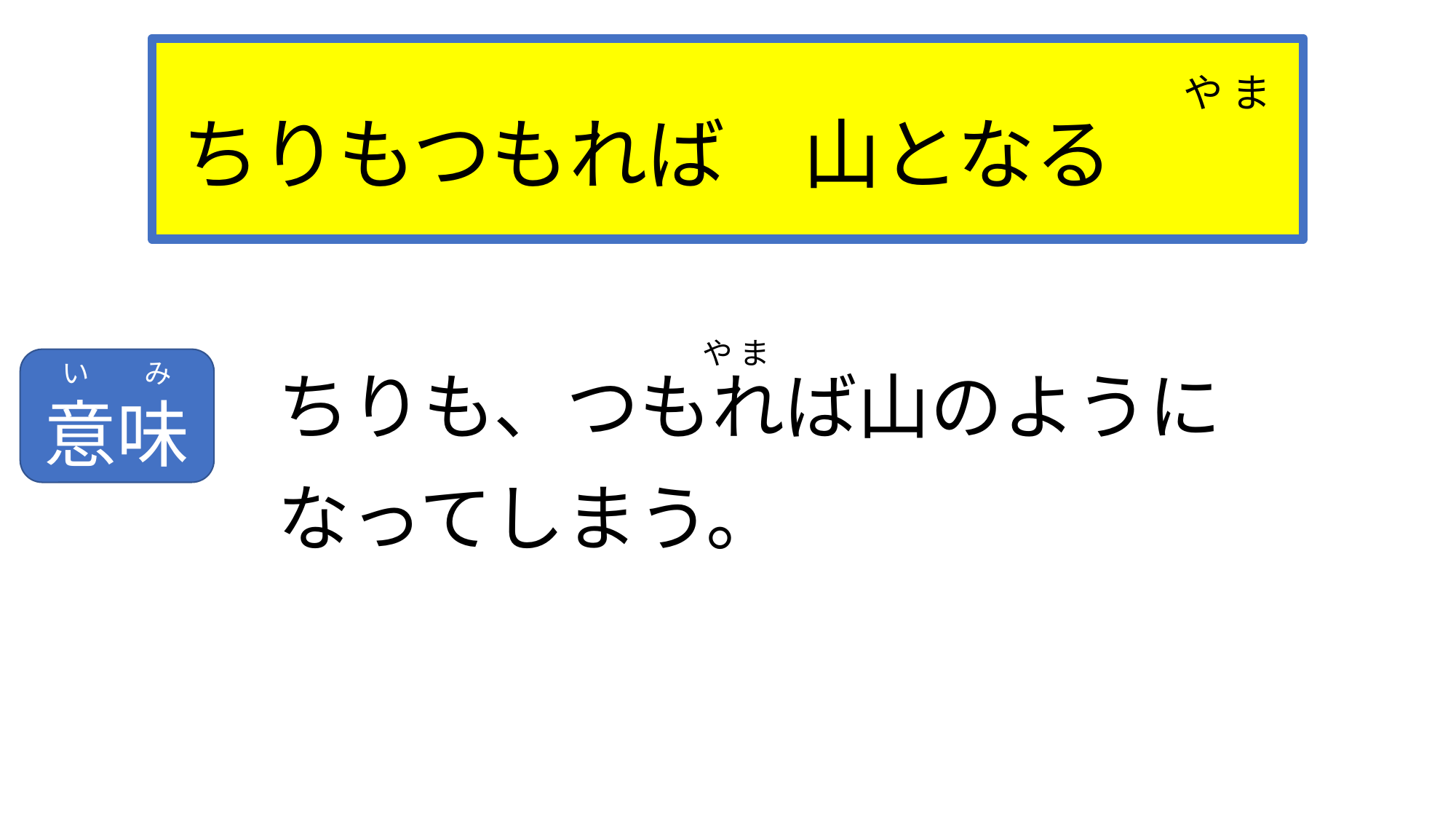

や ま
ちりもつもれば　山となる
# や ま ちりも、つもれば山のように なってしまう。
い　　み
意味